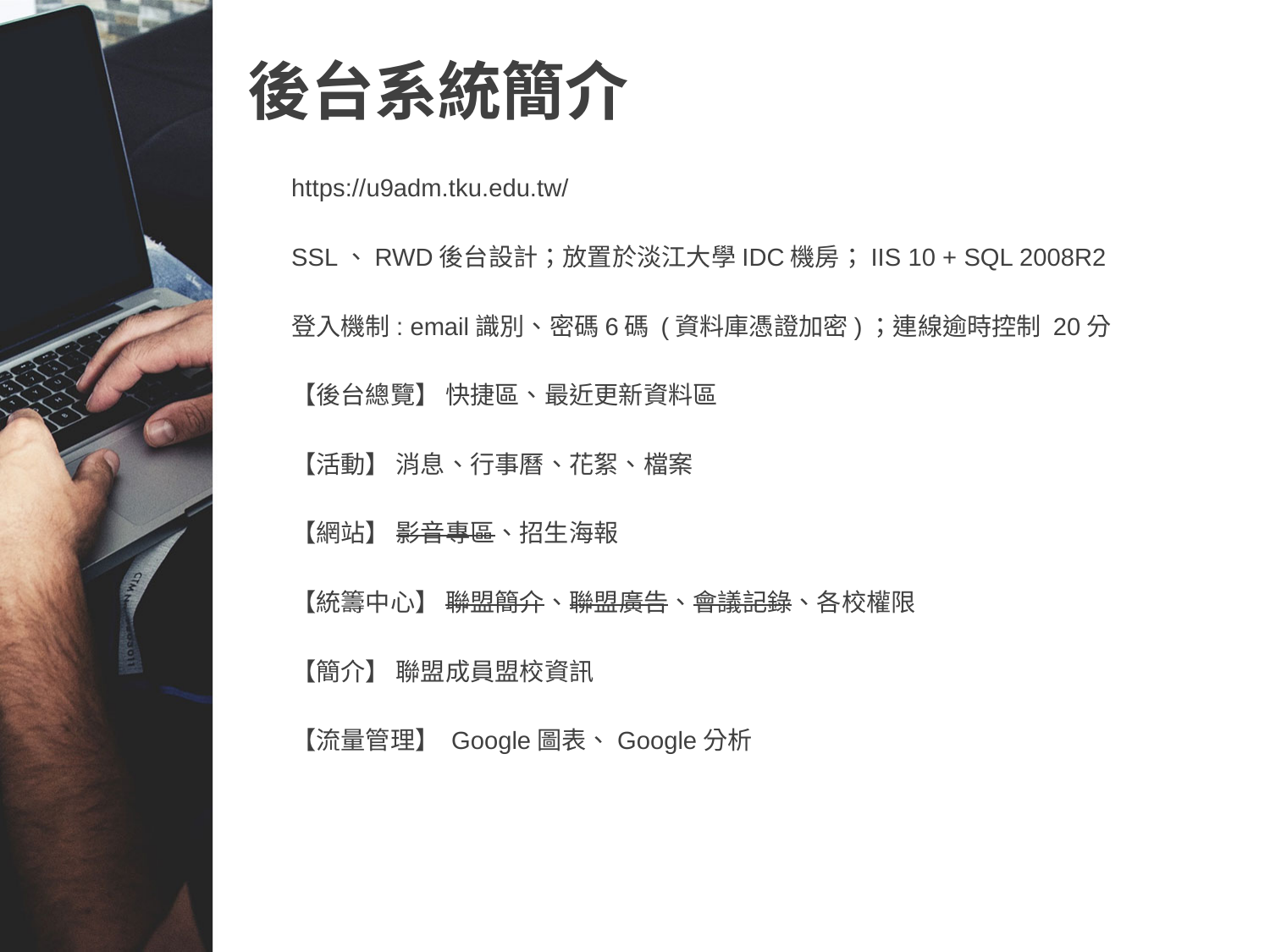

後台系統簡介
https://u9adm.tku.edu.tw/

SSL、RWD後台設計；放置於淡江大學IDC機房；IIS 10 + SQL 2008R2

登入機制: email識別、密碼6碼 (資料庫憑證加密)；連線逾時控制 20分

【後台總覽】 快捷區、最近更新資料區

【活動】 消息、行事曆、花絮、檔案

【網站】 影音專區、招生海報

【統籌中心】 聯盟簡介、聯盟廣告、會議記錄、各校權限

【簡介】 聯盟成員盟校資訊

【流量管理】 Google圖表、Google分析